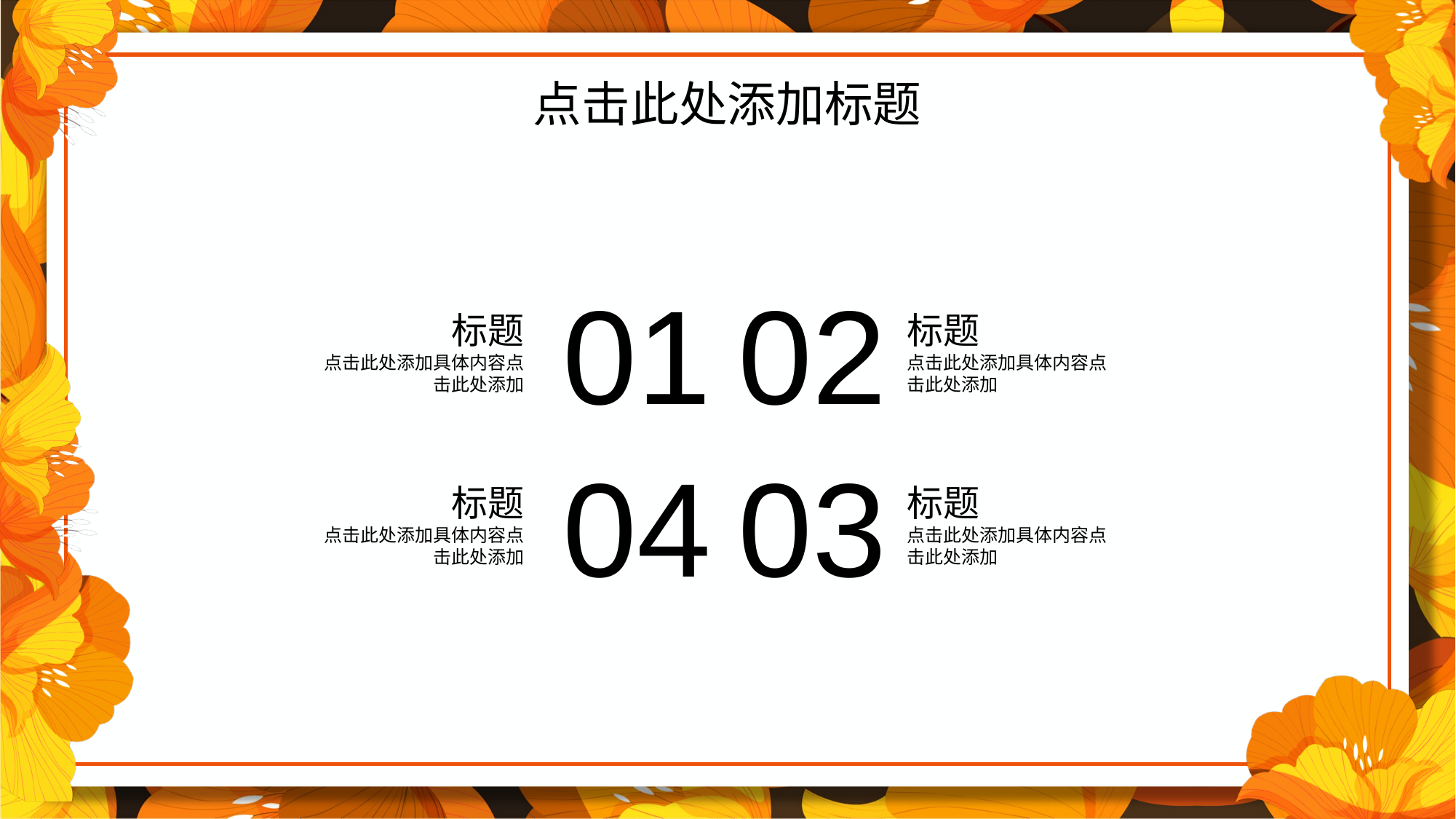

点击此处添加标题
01
02
04
03
标题
点击此处添加具体内容点击此处添加
标题
点击此处添加具体内容点击此处添加
标题
点击此处添加具体内容点击此处添加
标题
点击此处添加具体内容点击此处添加